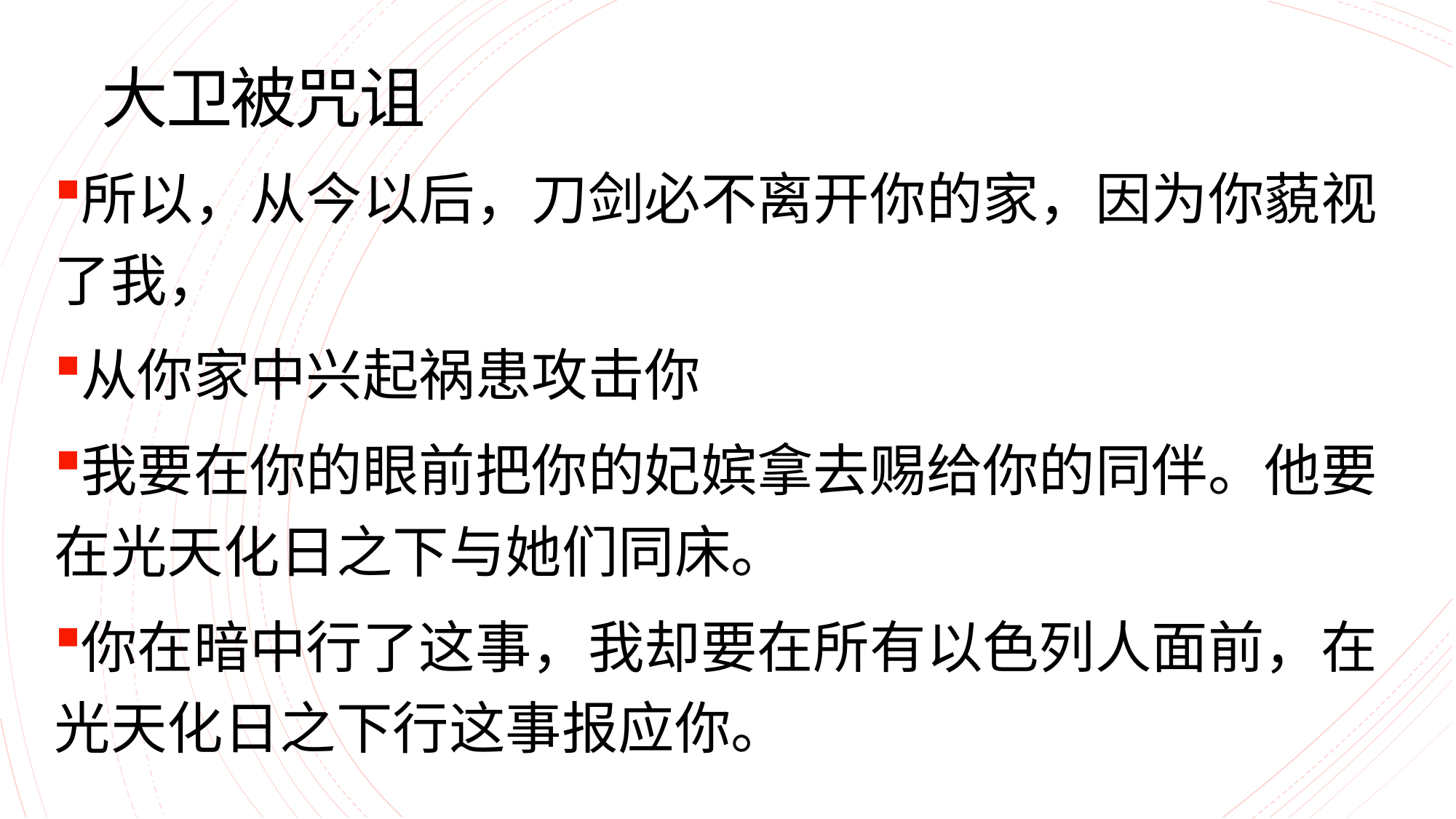

# 大卫被咒诅
所以，从今以后，刀剑必不离开你的家，因为你藐视了我，
从你家中兴起祸患攻击你
我要在你的眼前把你的妃嫔拿去赐给你的同伴。他要在光天化日之下与她们同床。
你在暗中行了这事，我却要在所有以色列人面前，在光天化日之下行这事报应你。